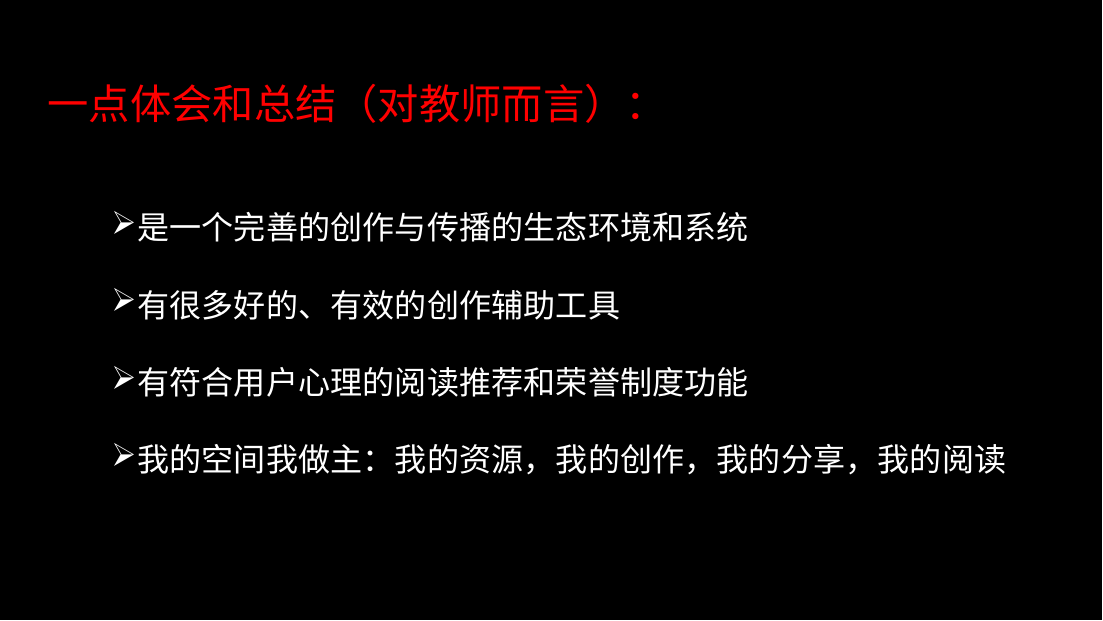

# 一点体会和总结（对教师而言）：
是一个完善的创作与传播的生态环境和系统

有很多好的、有效的创作辅助工具

有符合用户心理的阅读推荐和荣誉制度功能

我的空间我做主：我的资源，我的创作，我的分享，我的阅读